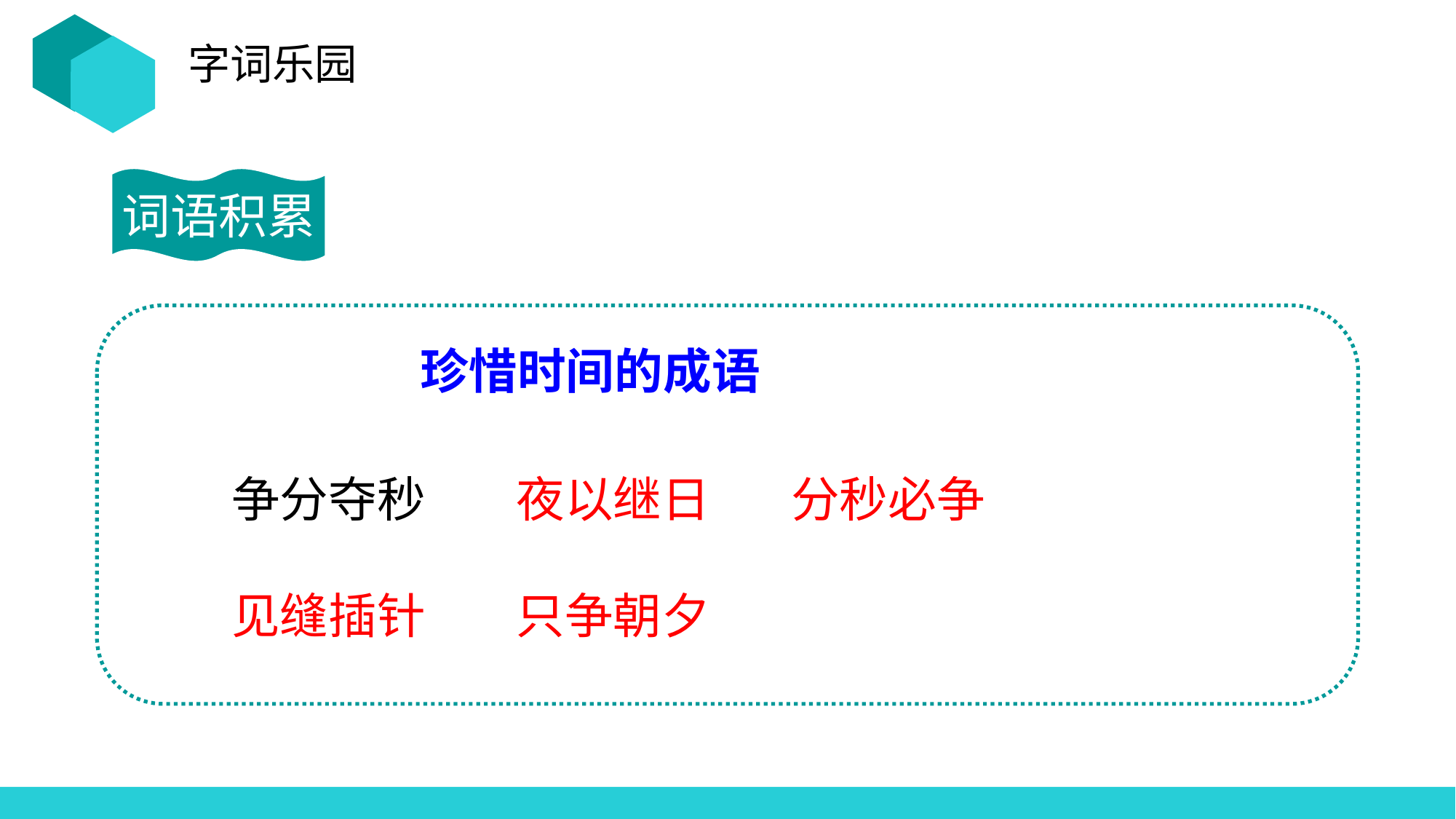

字词乐园
词语积累

珍惜时间的成语
争分夺秒
夜以继日
分秒必争
见缝插针
只争朝夕